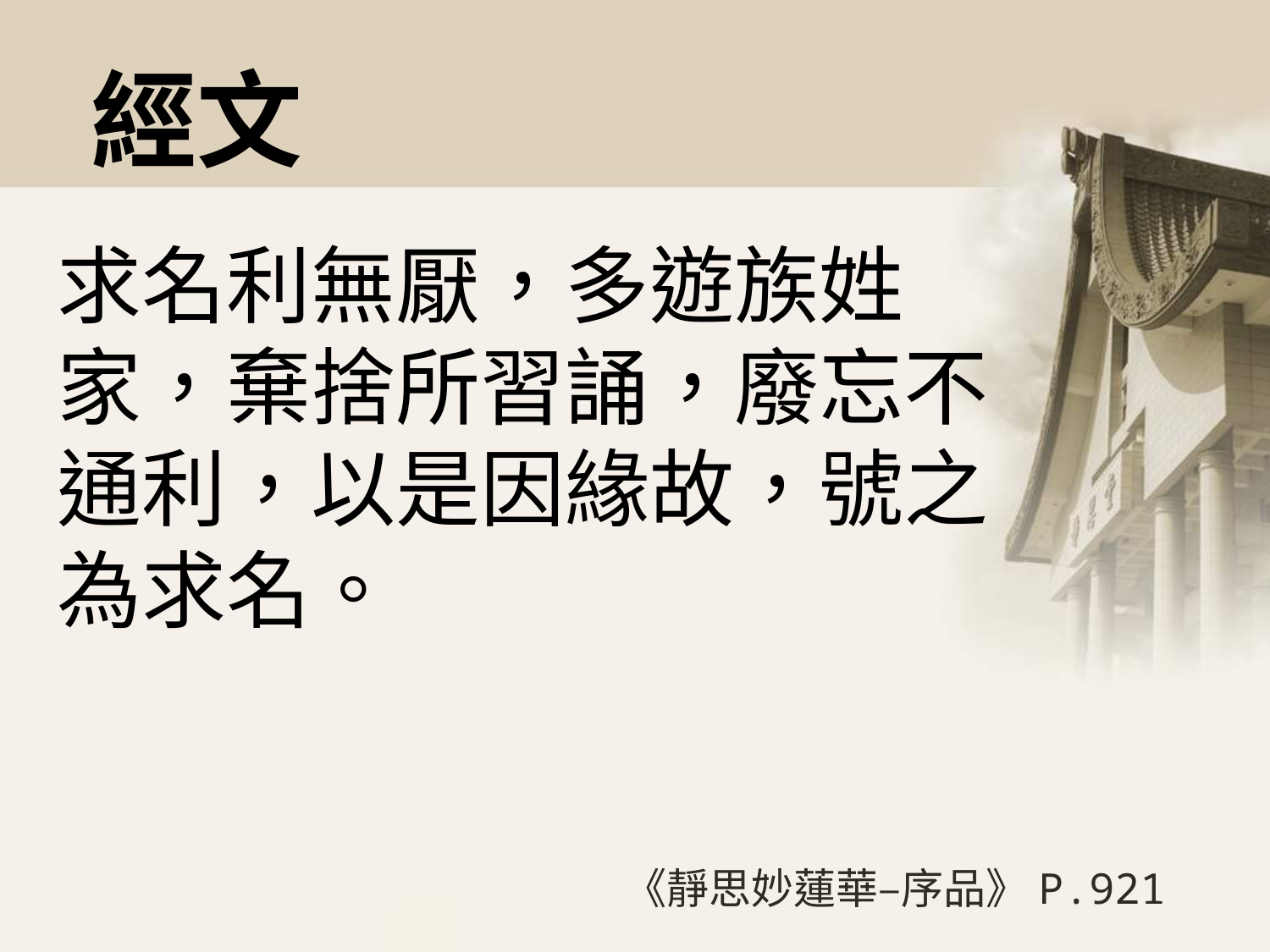

經文
求名利無厭，多遊族姓家，棄捨所習誦，廢忘不通利，以是因緣故，號之為求名。
《靜思妙蓮華–序品》P.921